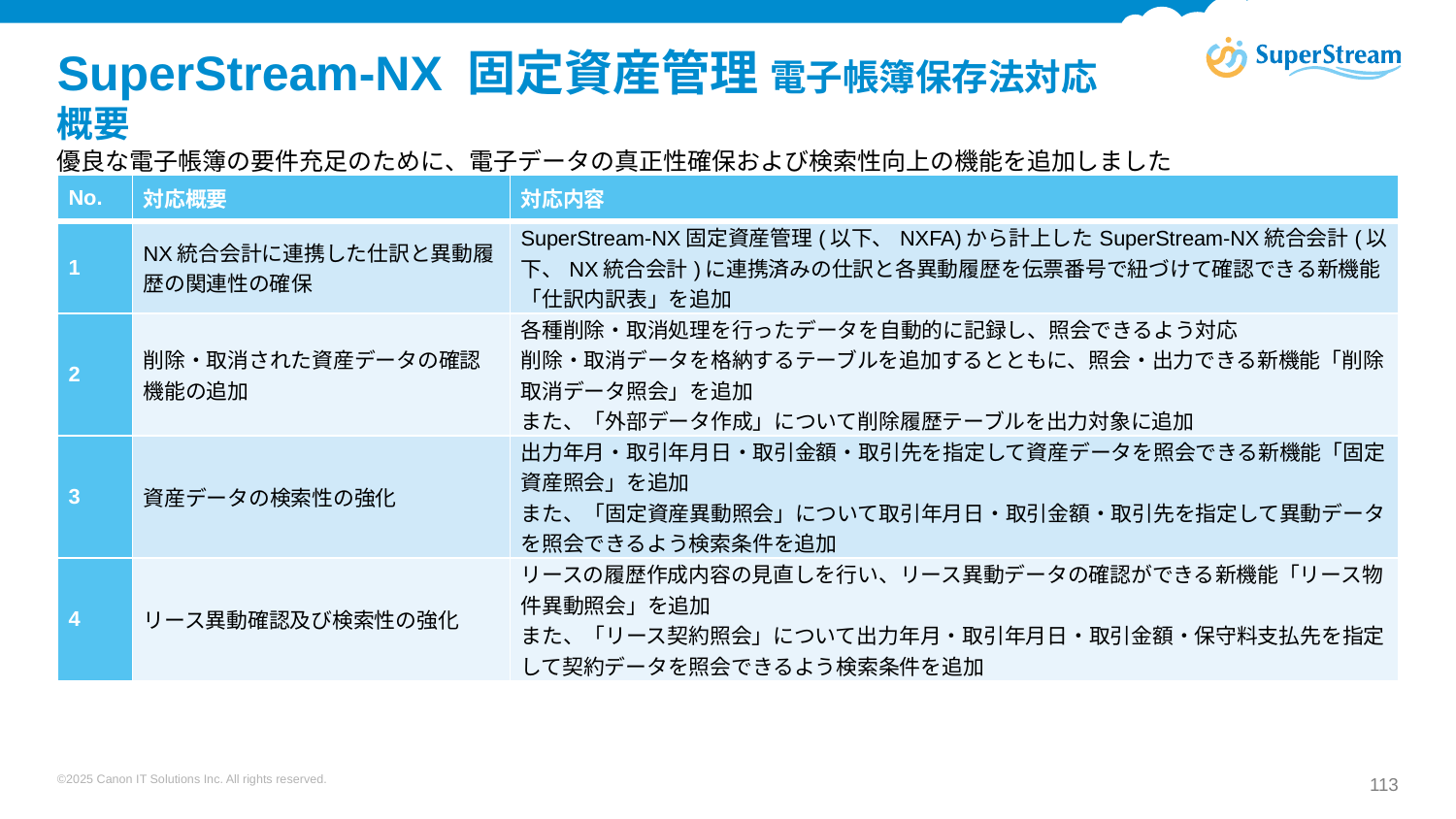

# SuperStream-NX 固定資産管理 電子帳簿保存法対応 概要
優良な電子帳簿の要件充足のために、電子データの真正性確保および検索性向上の機能を追加しました

| No. | 対応概要 | 対応内容 |
| --- | --- | --- |
| 1 | NX統合会計に連携した仕訳と異動履歴の関連性の確保 | SuperStream-NX固定資産管理(以下、NXFA)から計上したSuperStream-NX統合会計(以下、NX統合会計)に連携済みの仕訳と各異動履歴を伝票番号で紐づけて確認できる新機能「仕訳内訳表」を追加 |
| 2 | 削除・取消された資産データの確認機能の追加 | 各種削除・取消処理を行ったデータを自動的に記録し、照会できるよう対応 削除・取消データを格納するテーブルを追加するとともに、照会・出力できる新機能「削除取消データ照会」を追加 また、「外部データ作成」について削除履歴テーブルを出力対象に追加 |
| 3 | 資産データの検索性の強化 | 出力年月・取引年月日・取引金額・取引先を指定して資産データを照会できる新機能「固定資産照会」を追加 また、「固定資産異動照会」について取引年月日・取引金額・取引先を指定して異動データを照会できるよう検索条件を追加 |
| 4 | リース異動確認及び検索性の強化 | リースの履歴作成内容の見直しを行い、リース異動データの確認ができる新機能「リース物件異動照会」を追加 また、「リース契約照会」について出力年月・取引年月日・取引金額・保守料支払先を指定して契約データを照会できるよう検索条件を追加 |
©2025 Canon IT Solutions Inc. All rights reserved.
113